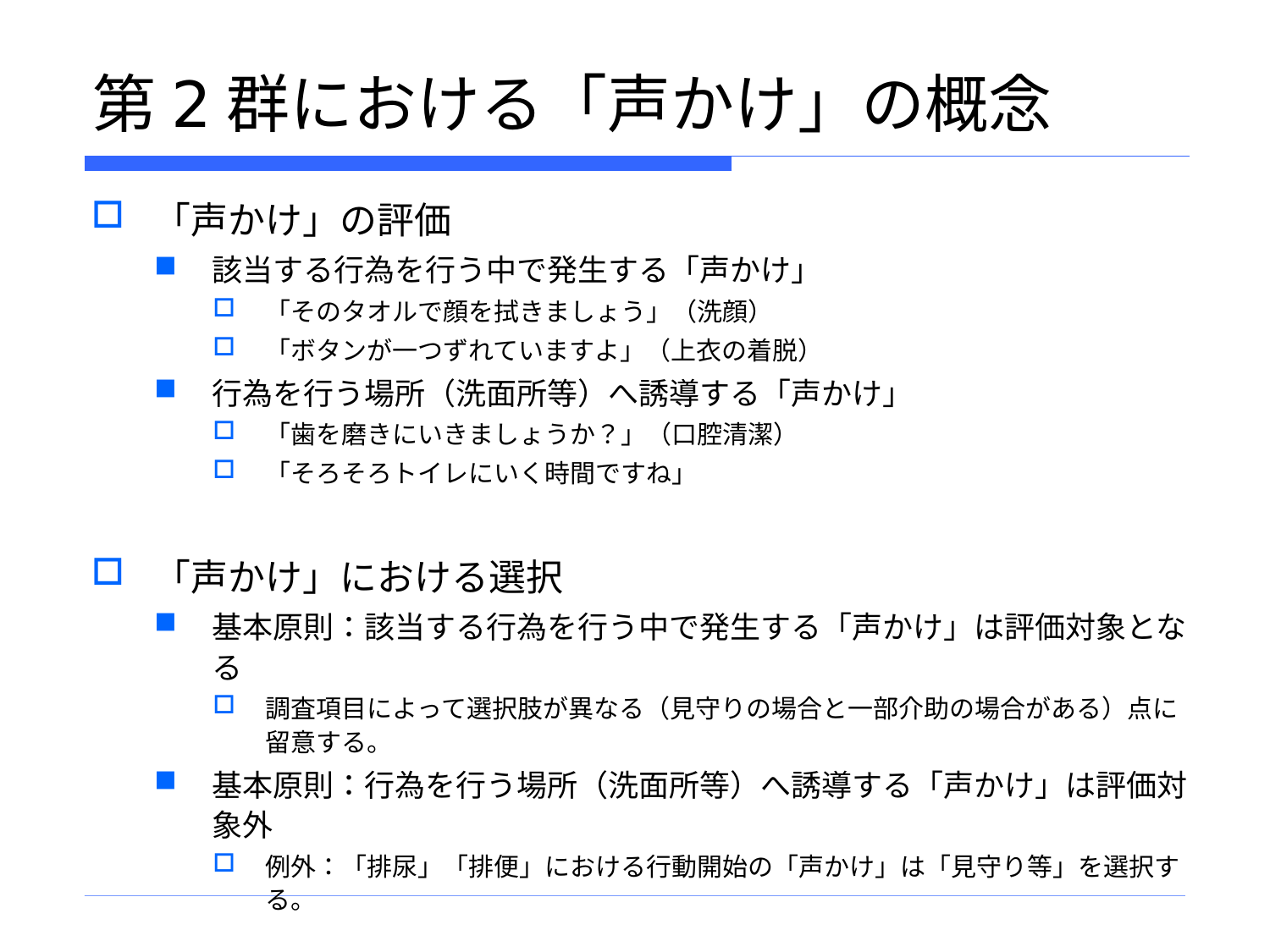

# 第2群における「声かけ」の概念
「声かけ」の評価
該当する行為を行う中で発生する「声かけ」
「そのタオルで顔を拭きましょう」（洗顔）
「ボタンが一つずれていますよ」（上衣の着脱）
行為を行う場所（洗面所等）へ誘導する「声かけ」
「歯を磨きにいきましょうか？」（口腔清潔）
「そろそろトイレにいく時間ですね」

「声かけ」における選択
基本原則：該当する行為を行う中で発生する「声かけ」は評価対象となる
調査項目によって選択肢が異なる（見守りの場合と一部介助の場合がある）点に留意する。
基本原則：行為を行う場所（洗面所等）へ誘導する「声かけ」は評価対象外
例外：「排尿」「排便」における行動開始の「声かけ」は「見守り等」を選択する。